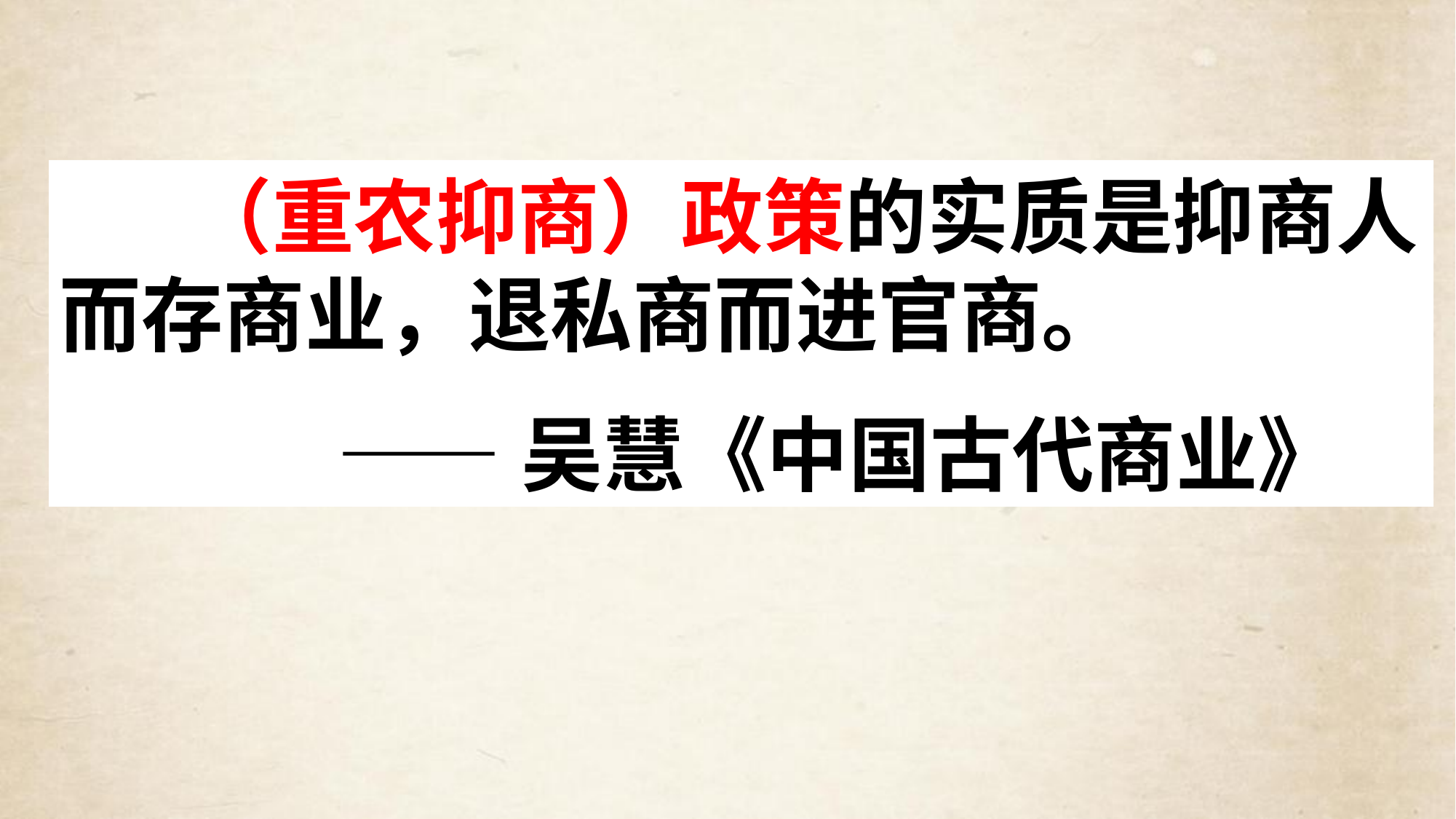

（重农抑商）政策的实质是抑商人而存商业，退私商而进官商。
               ——吴慧《中国古代商业》